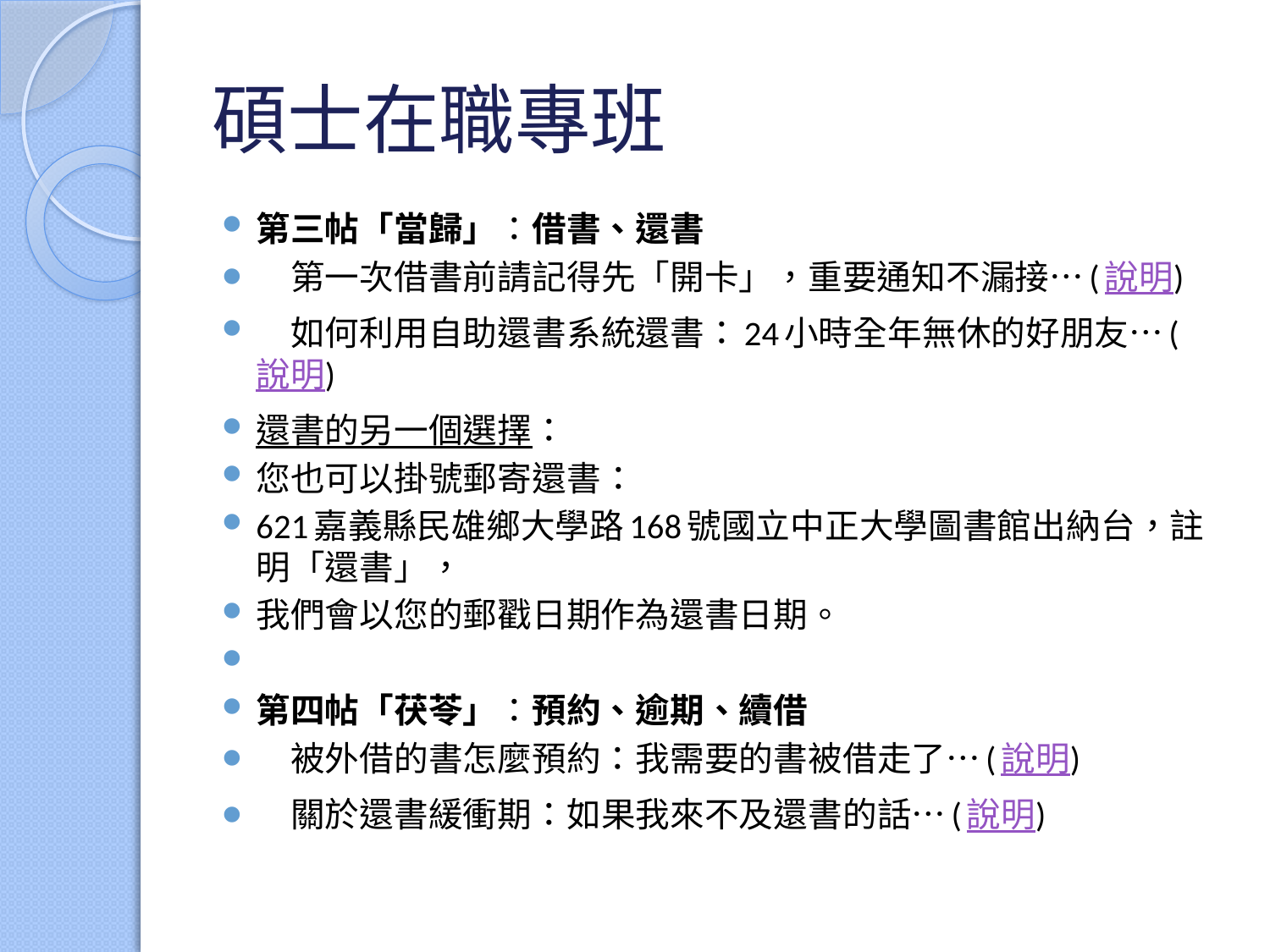

# 碩士在職專班
第三帖「當歸」：借書、還書
　第一次借書前請記得先「開卡」，重要通知不漏接…(說明)
　如何利用自助還書系統還書：24小時全年無休的好朋友…(說明)
還書的另一個選擇：
您也可以掛號郵寄還書：
621嘉義縣民雄鄉大學路168號國立中正大學圖書館出納台，註明「還書」，
我們會以您的郵戳日期作為還書日期。

第四帖「茯苓」：預約、逾期、續借
　被外借的書怎麼預約：我需要的書被借走了…(說明)
　關於還書緩衝期：如果我來不及還書的話…(說明)